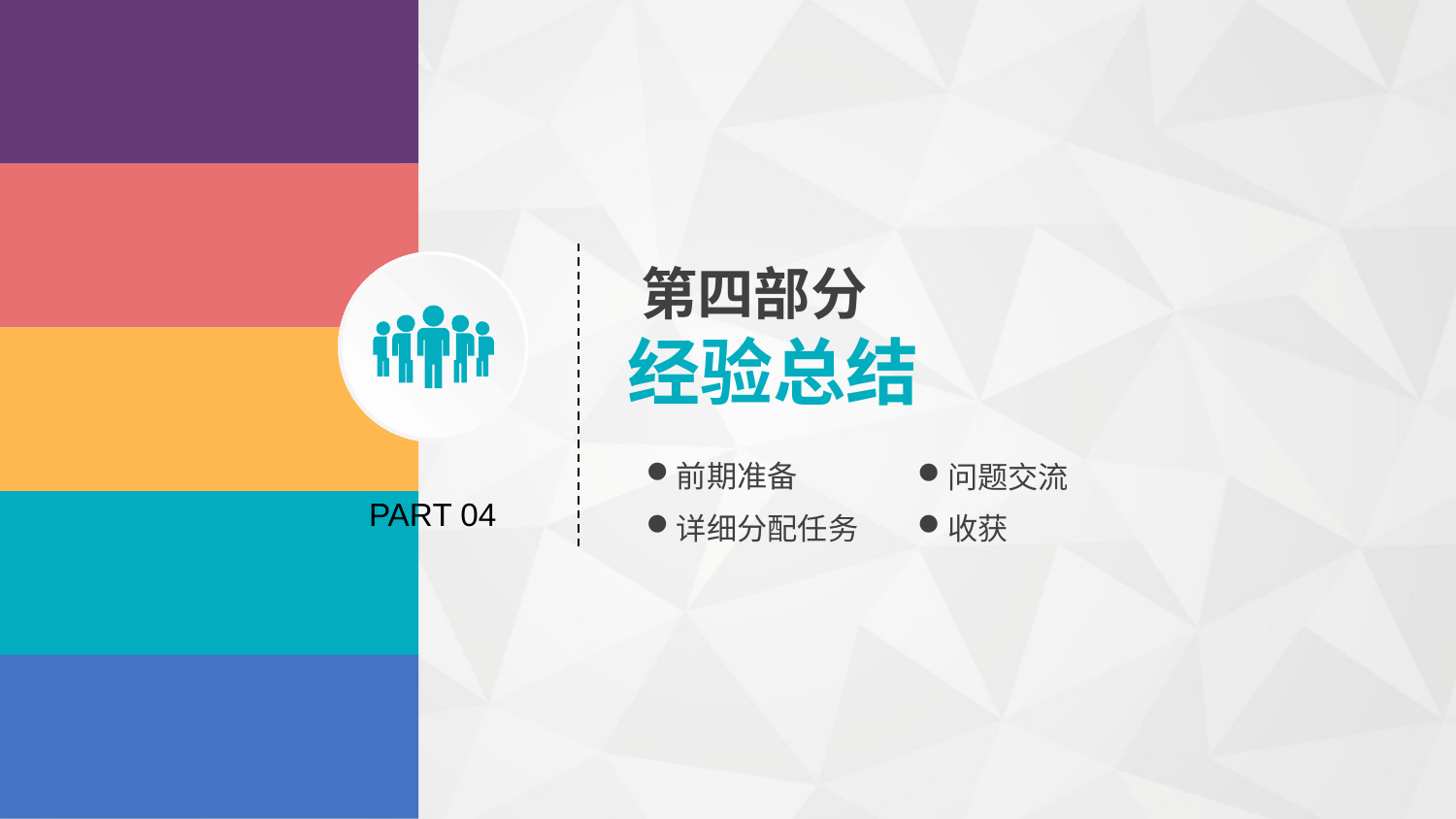

第四部分
经验总结

前期准备
问题交流
PART 04
详细分配任务
收获